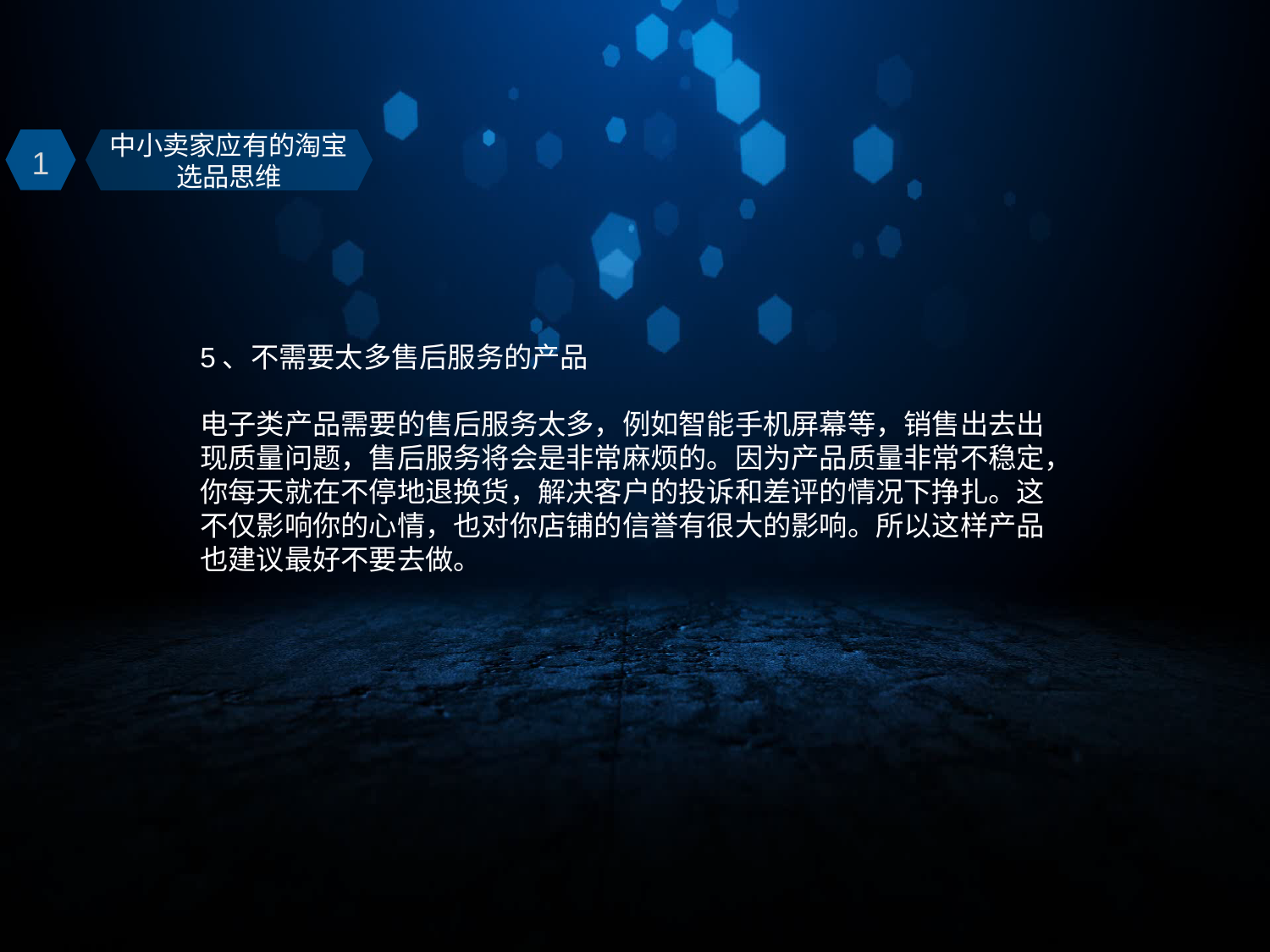

中小卖家应有的淘宝选品思维

1

5、不需要太多售后服务的产品

电子类产品需要的售后服务太多，例如智能手机屏幕等，销售出去出现质量问题，售后服务将会是非常麻烦的。因为产品质量非常不稳定，你每天就在不停地退换货，解决客户的投诉和差评的情况下挣扎。这不仅影响你的心情，也对你店铺的信誉有很大的影响。所以这样产品也建议最好不要去做。